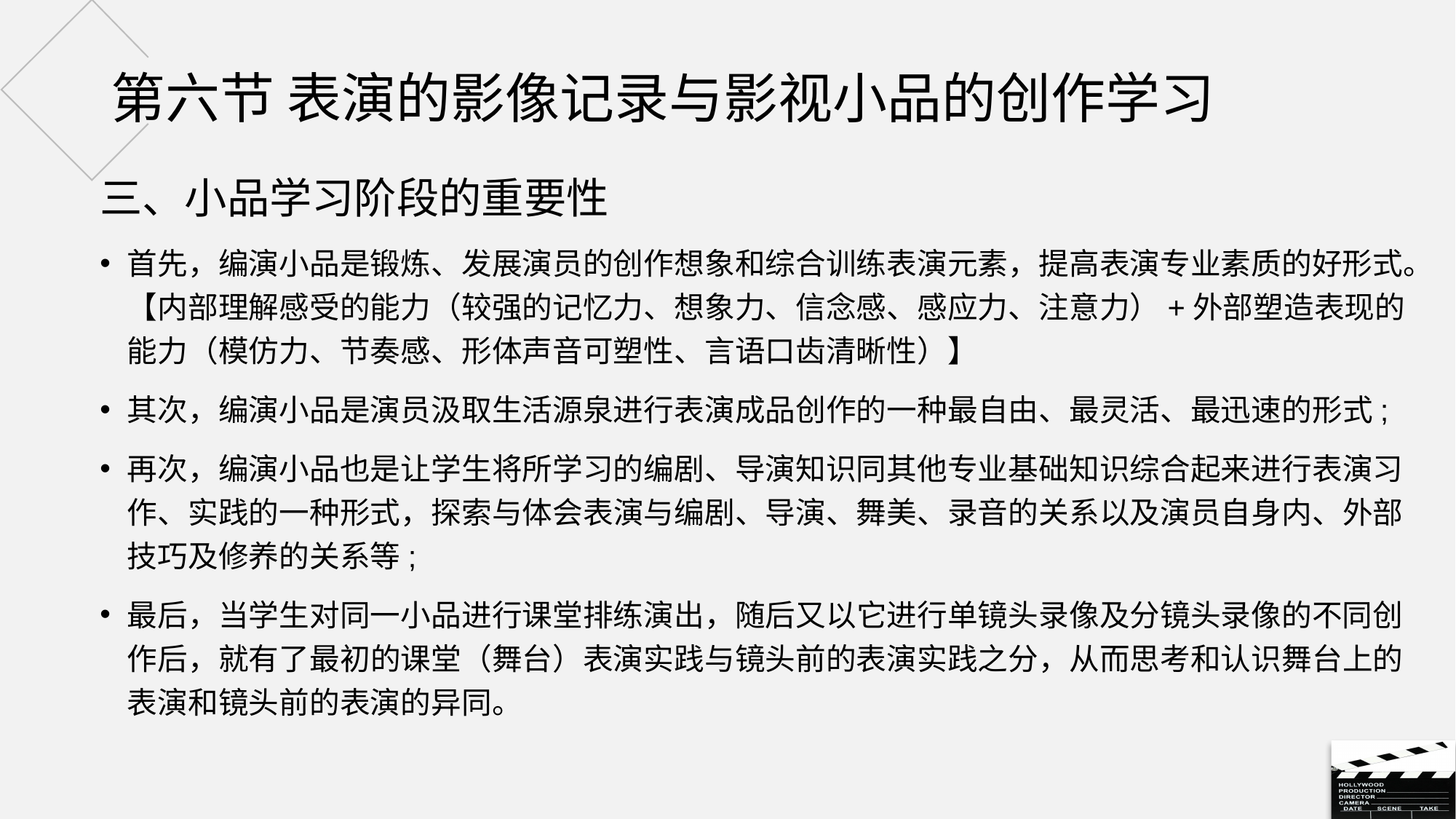

# 第六节 表演的影像记录与影视小品的创作学习
三、小品学习阶段的重要性
首先，编演小品是锻炼、发展演员的创作想象和综合训练表演元素，提高表演专业素质的好形式。【内部理解感受的能力（较强的记忆力、想象力、信念感、感应力、注意力）+外部塑造表现的能力（模仿力、节奏感、形体声音可塑性、言语口齿清晰性）】
其次，编演小品是演员汲取生活源泉进行表演成品创作的一种最自由、最灵活、最迅速的形式;
再次，编演小品也是让学生将所学习的编剧、导演知识同其他专业基础知识综合起来进行表演习作、实践的一种形式，探索与体会表演与编剧、导演、舞美、录音的关系以及演员自身内、外部技巧及修养的关系等;
最后，当学生对同一小品进行课堂排练演出，随后又以它进行单镜头录像及分镜头录像的不同创作后，就有了最初的课堂（舞台）表演实践与镜头前的表演实践之分，从而思考和认识舞台上的表演和镜头前的表演的异同。